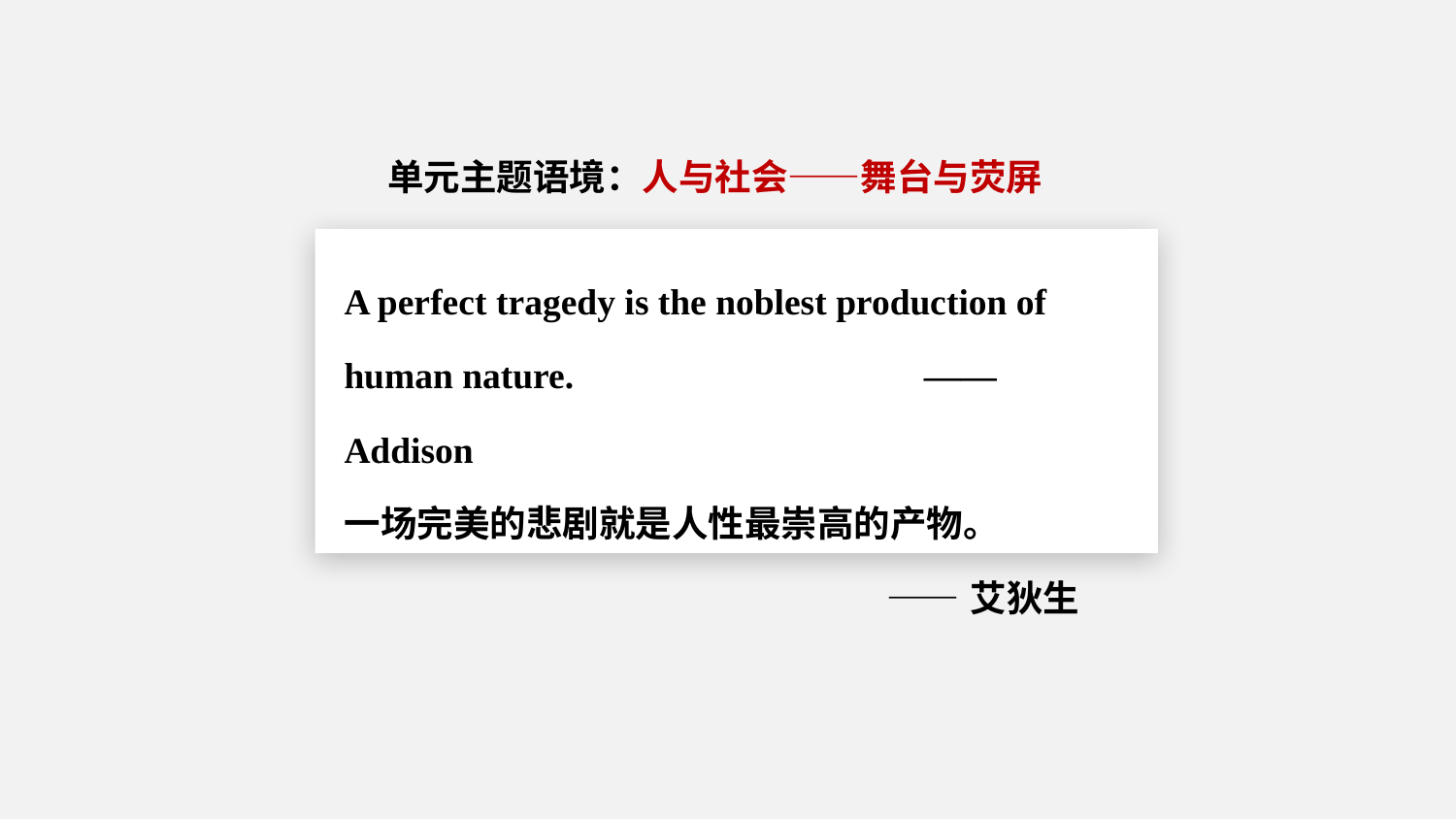

单元主题语境：人与社会——舞台与荧屏

A perfect tragedy is the noblest production of human nature.                                      —— Addison
一场完美的悲剧就是人性最崇高的产物。
                                                                  ——艾狄生